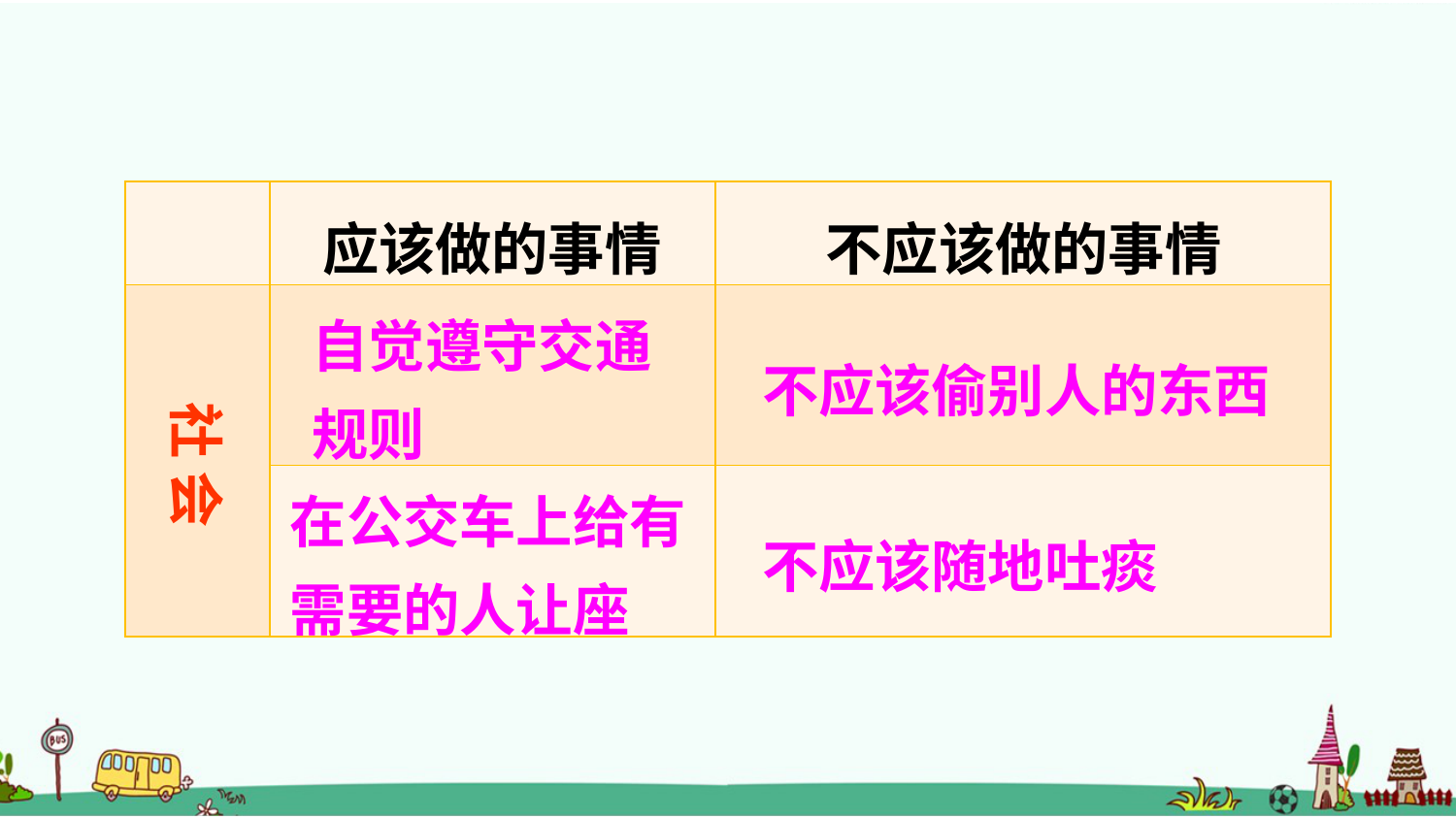

|  |  |  |
| --- | --- | --- |
|  |  |  |
|  |  |  |
应该做的事情
不应该做的事情
自觉遵守交通规则
不应该偷别人的东西
社 会
在公交车上给有需要的人让座
不应该随地吐痰